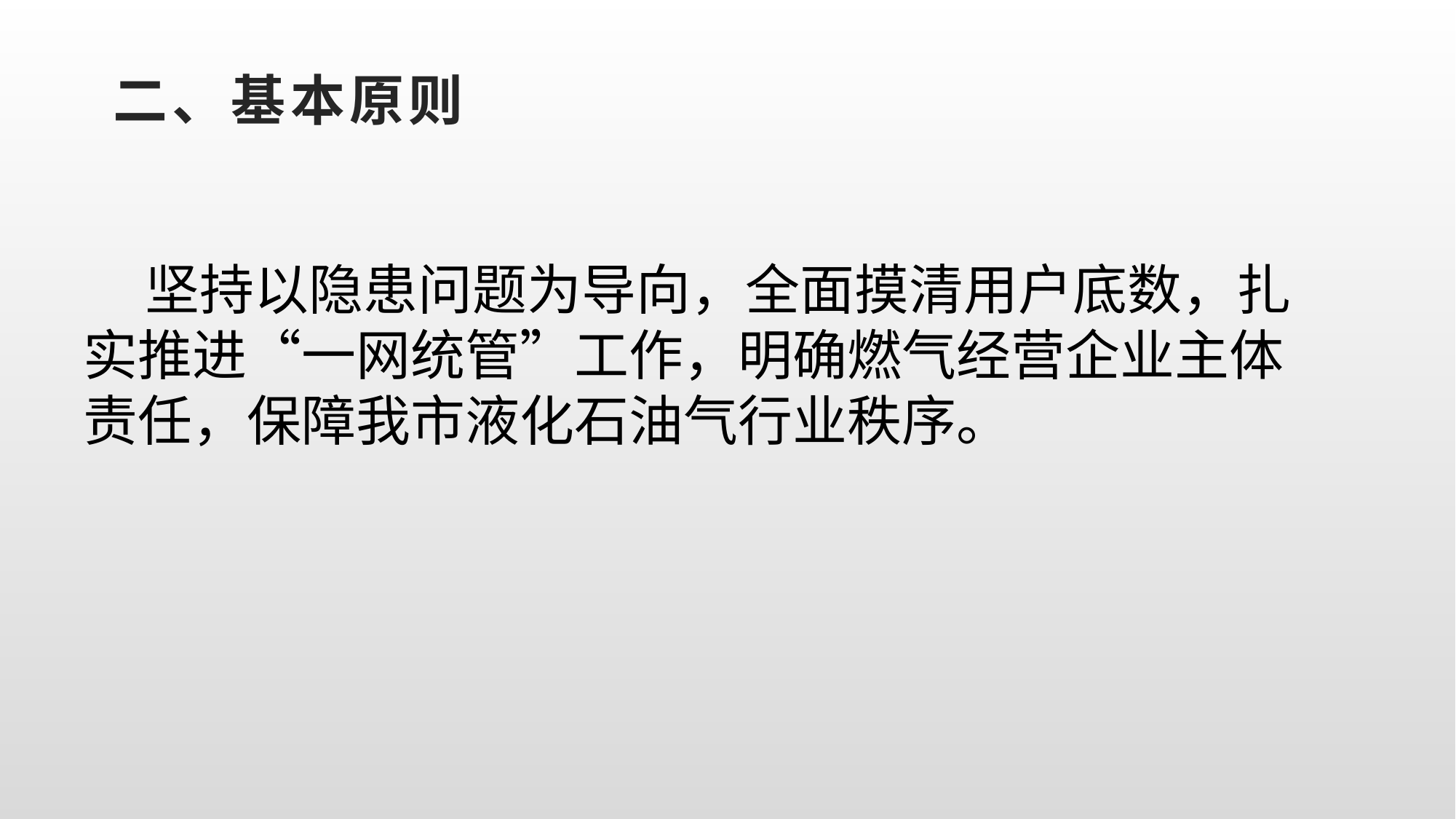

# 二、基本原则

    坚持以隐患问题为导向，全面摸清用户底数，扎实推进“一网统管”工作，明确燃气经营企业主体责任，保障我市液化石油气行业秩序。